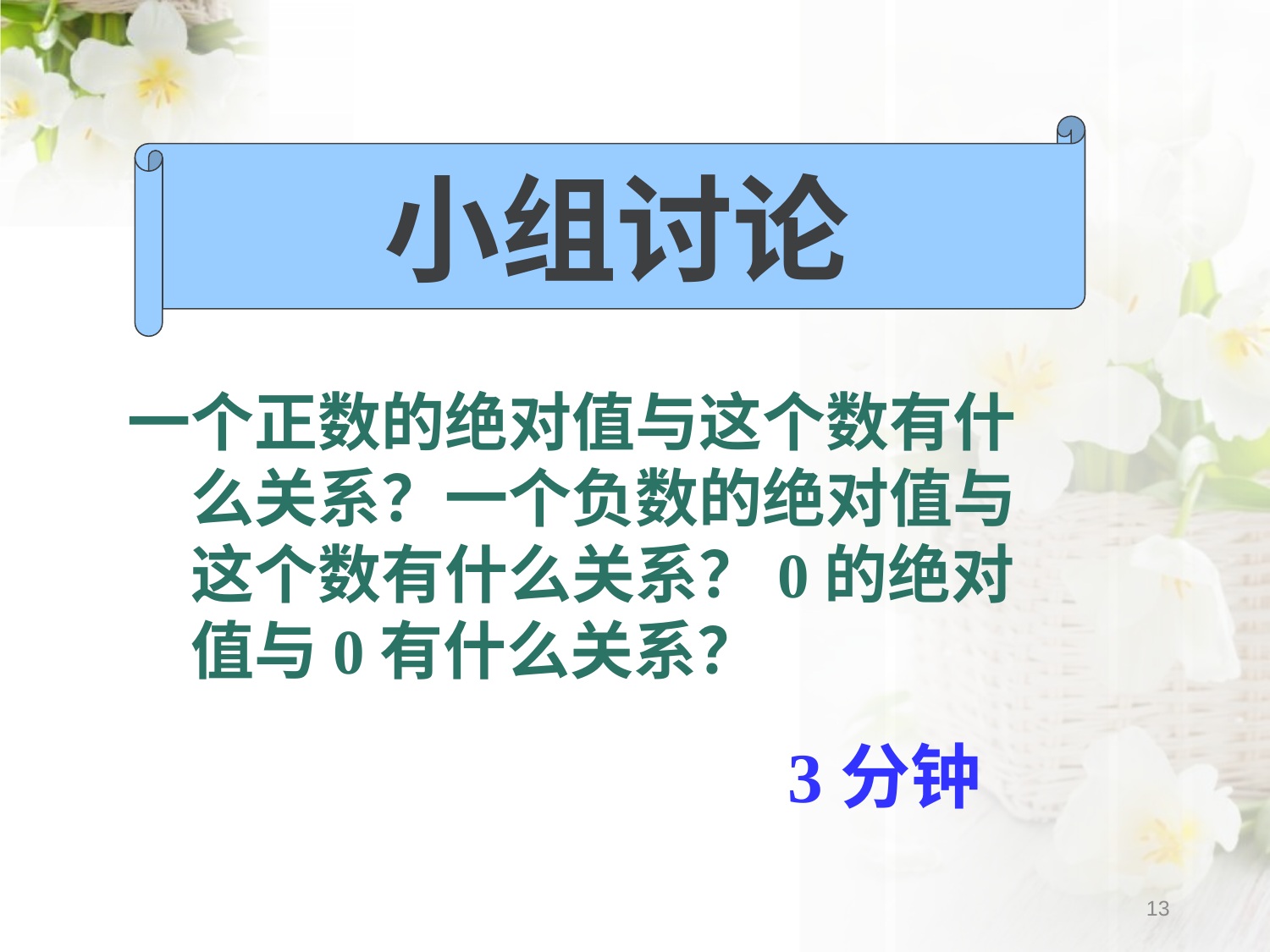

小组讨论
一个正数的绝对值与这个数有什么关系？一个负数的绝对值与这个数有什么关系？0的绝对值与0有什么关系？
3分钟
13